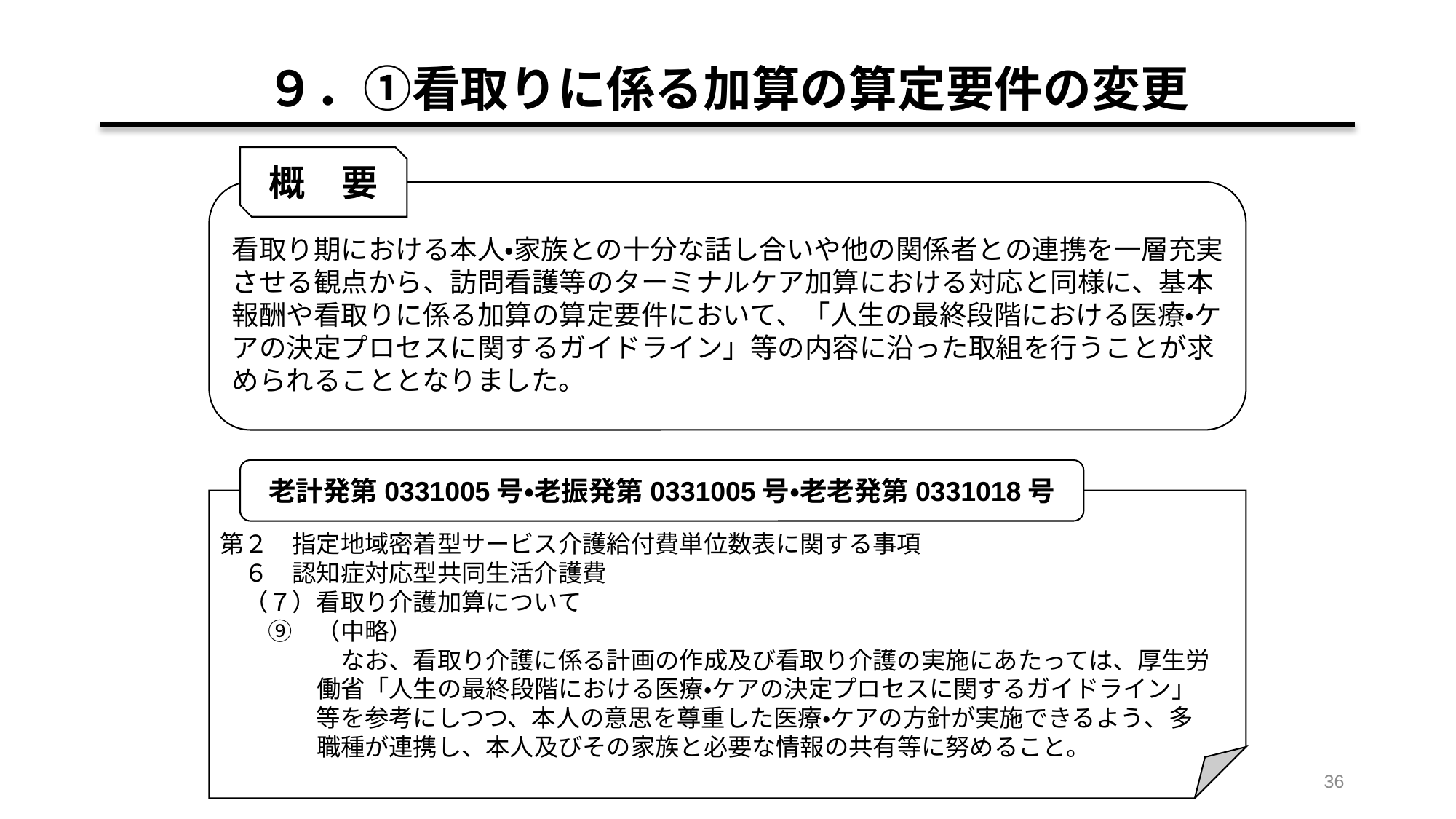

# ９．①看取りに係る加算の算定要件の変更
概　要

看取り期における本人・家族との十分な話し合いや他の関係者との連携を一層充実させる観点から、訪問看護等のターミナルケア加算における対応と同様に、基本報酬や看取りに係る加算の算定要件において、「人生の最終段階における医療・ケアの決定プロセスに関するガイドライン」等の内容に沿った取組を行うことが求められることとなりました。
老計発第0331005号・老振発第0331005号・老老発第0331018号

第２　指定地域密着型サービス介護給付費単位数表に関する事項
　６　認知症対応型共同生活介護費
　（７）看取り介護加算について
　　⑨　（中略）
　　　　　なお、看取り介護に係る計画の作成及び看取り介護の実施にあたっては、厚生労
　　　　働省「人生の最終段階における医療・ケアの決定プロセスに関するガイドライン」
　　　　等を参考にしつつ、本人の意思を尊重した医療・ケアの方針が実施できるよう、多
　　　　職種が連携し、本人及びその家族と必要な情報の共有等に努めること。
36